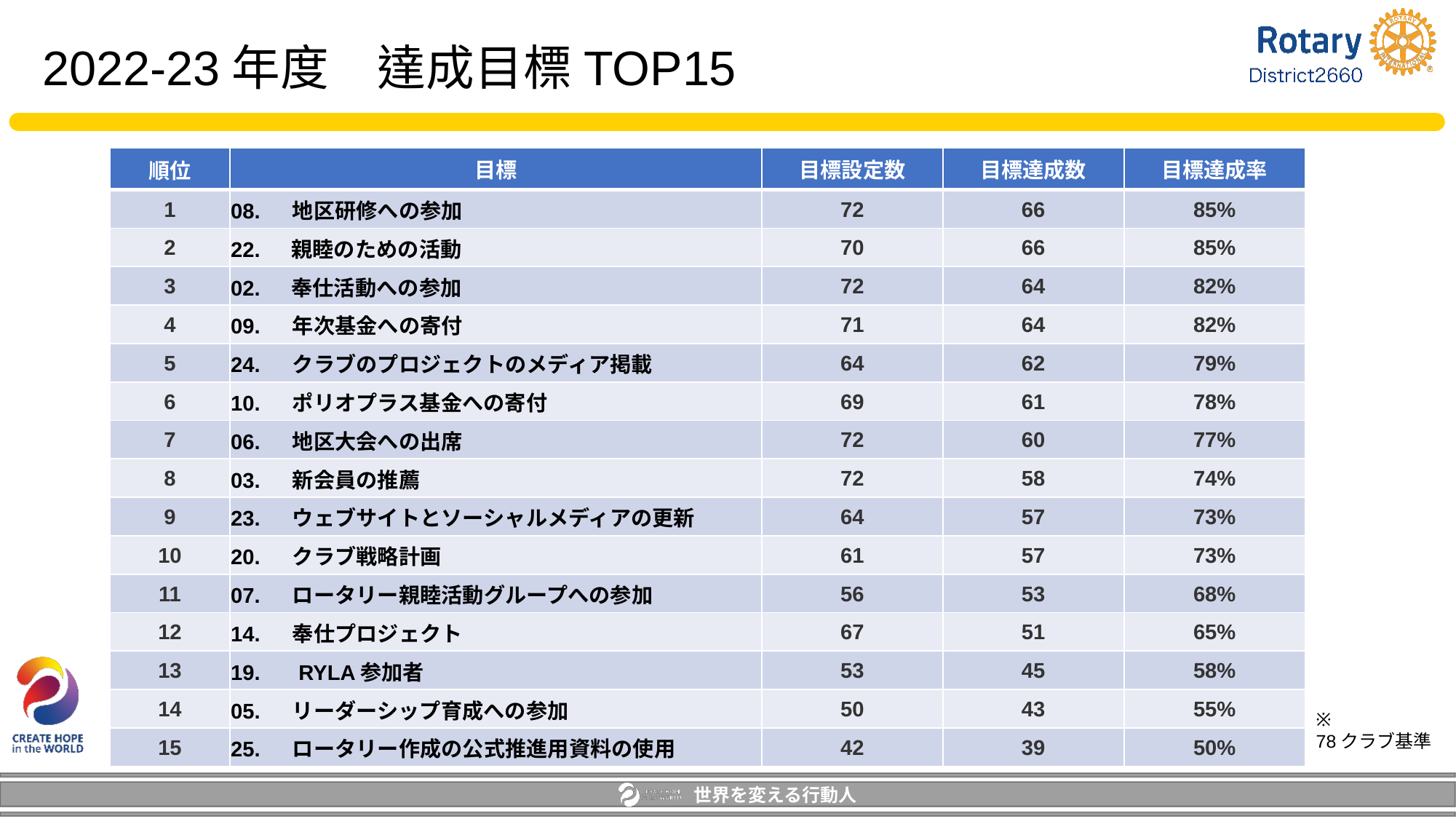

2022-23年度　達成目標TOP15
| 順位 | 目標 | 目標設定数 | 目標達成数 | 目標達成率 |
| --- | --- | --- | --- | --- |
| 1 | 08. 　地区研修への参加 | 72 | 66 | 85% |
| 2 | 22.　 親睦のための活動 | 70 | 66 | 85% |
| 3 | 02.　 奉仕活動への参加 | 72 | 64 | 82% |
| 4 | 09. 　年次基金への寄付 | 71 | 64 | 82% |
| 5 | 24. 　クラブのプロジェクトのメディア掲載 | 64 | 62 | 79% |
| 6 | 10. 　ポリオプラス基金への寄付 | 69 | 61 | 78% |
| 7 | 06. 　地区大会への出席 | 72 | 60 | 77% |
| 8 | 03. 　新会員の推薦 | 72 | 58 | 74% |
| 9 | 23. 　ウェブサイトとソーシャルメディアの更新 | 64 | 57 | 73% |
| 10 | 20. 　クラブ戦略計画 | 61 | 57 | 73% |
| 11 | 07. 　ロータリー親睦活動グループへの参加 | 56 | 53 | 68% |
| 12 | 14. 　奉仕プロジェクト | 67 | 51 | 65% |
| 13 | 19. 　RYLA参加者 | 53 | 45 | 58% |
| 14 | 05. 　リーダーシップ育成への参加 | 50 | 43 | 55% |
| 15 | 25. 　ロータリー作成の公式推進用資料の使用 | 42 | 39 | 50% |
※
78クラブ基準